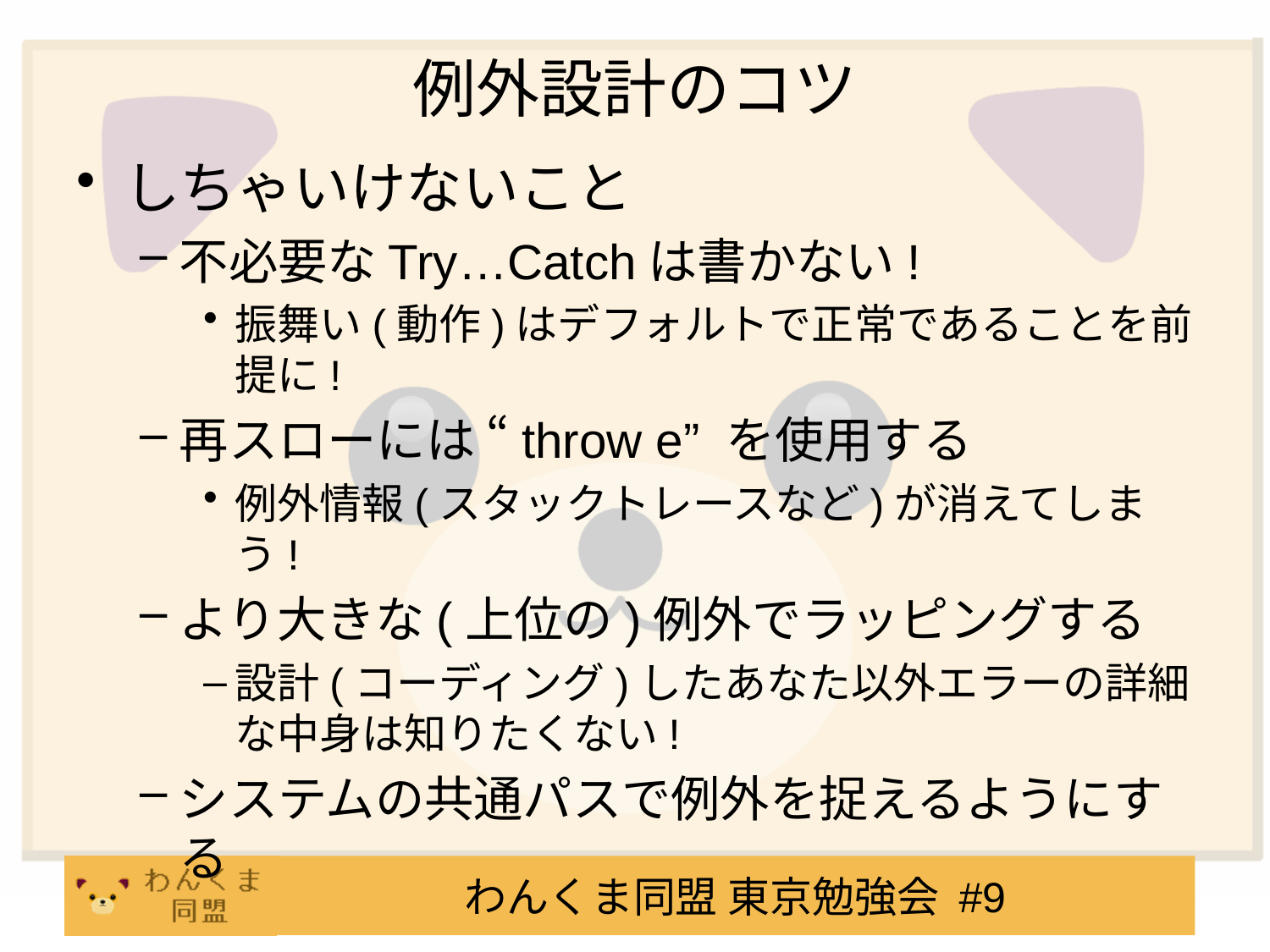

# 例外設計のコツ
しちゃいけないこと
不必要なTry…Catchは書かない!
振舞い(動作)はデフォルトで正常であることを前提に!
再スローには “throw e” を使用する
例外情報(スタックトレースなど)が消えてしまう!
より大きな(上位の)例外でラッピングする
設計(コーディング)したあなた以外エラーの詳細な中身は知りたくない!
システムの共通パスで例外を捉えるようにする